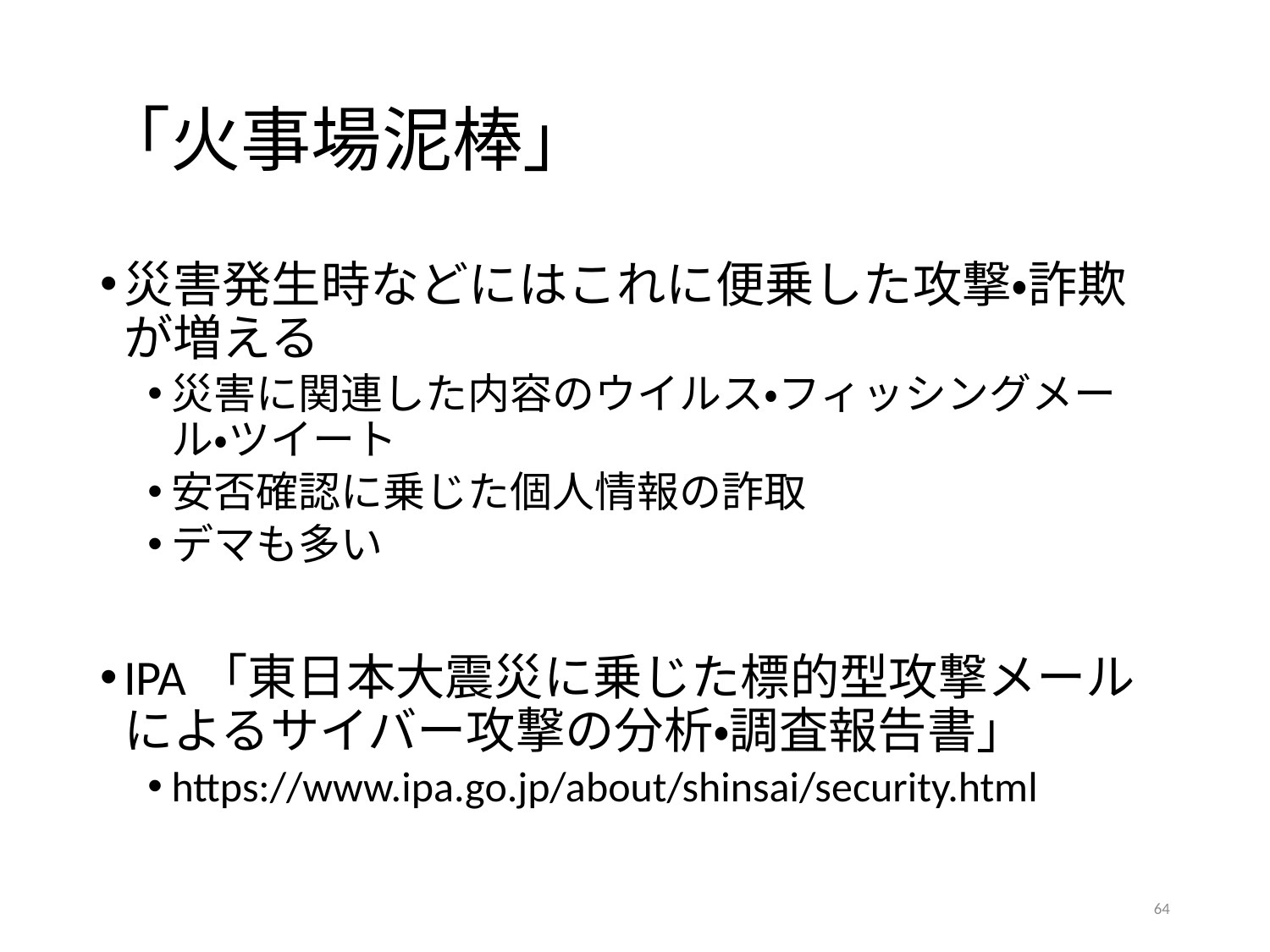

# 「火事場泥棒」
災害発生時などにはこれに便乗した攻撃・詐欺が増える
災害に関連した内容のウイルス・フィッシングメール・ツイート
安否確認に乗じた個人情報の詐取
デマも多い

IPA「東日本大震災に乗じた標的型攻撃メールによるサイバー攻撃の分析・調査報告書」
https://www.ipa.go.jp/about/shinsai/security.html

64